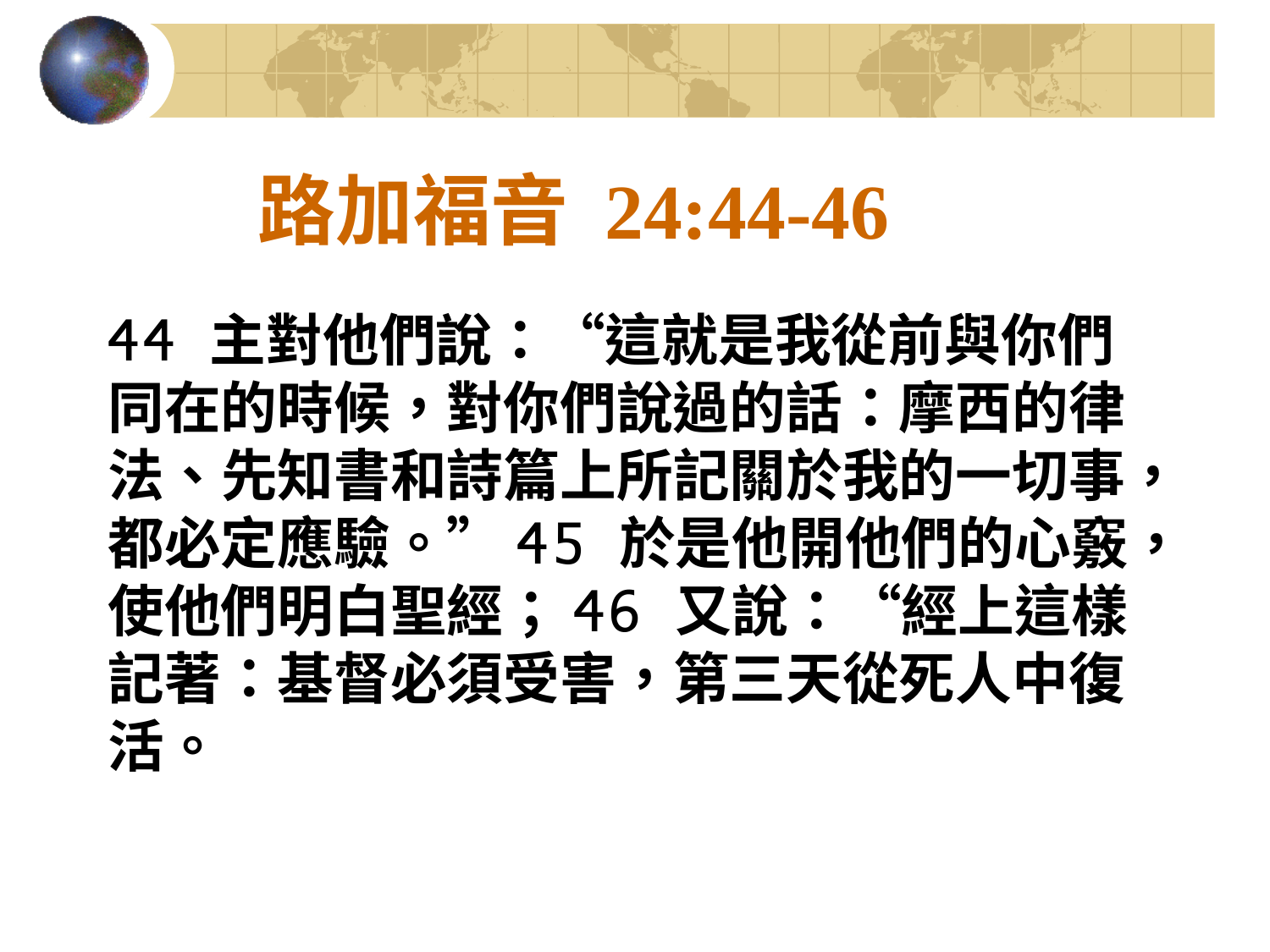

# 路加福音 24:44-46
44 主對他們說：“這就是我從前與你們同在的時候，對你們說過的話：摩西的律法、先知書和詩篇上所記關於我的一切事，都必定應驗。”45 於是他開他們的心竅，使他們明白聖經；46 又說：“經上這樣記著：基督必須受害，第三天從死人中復活。